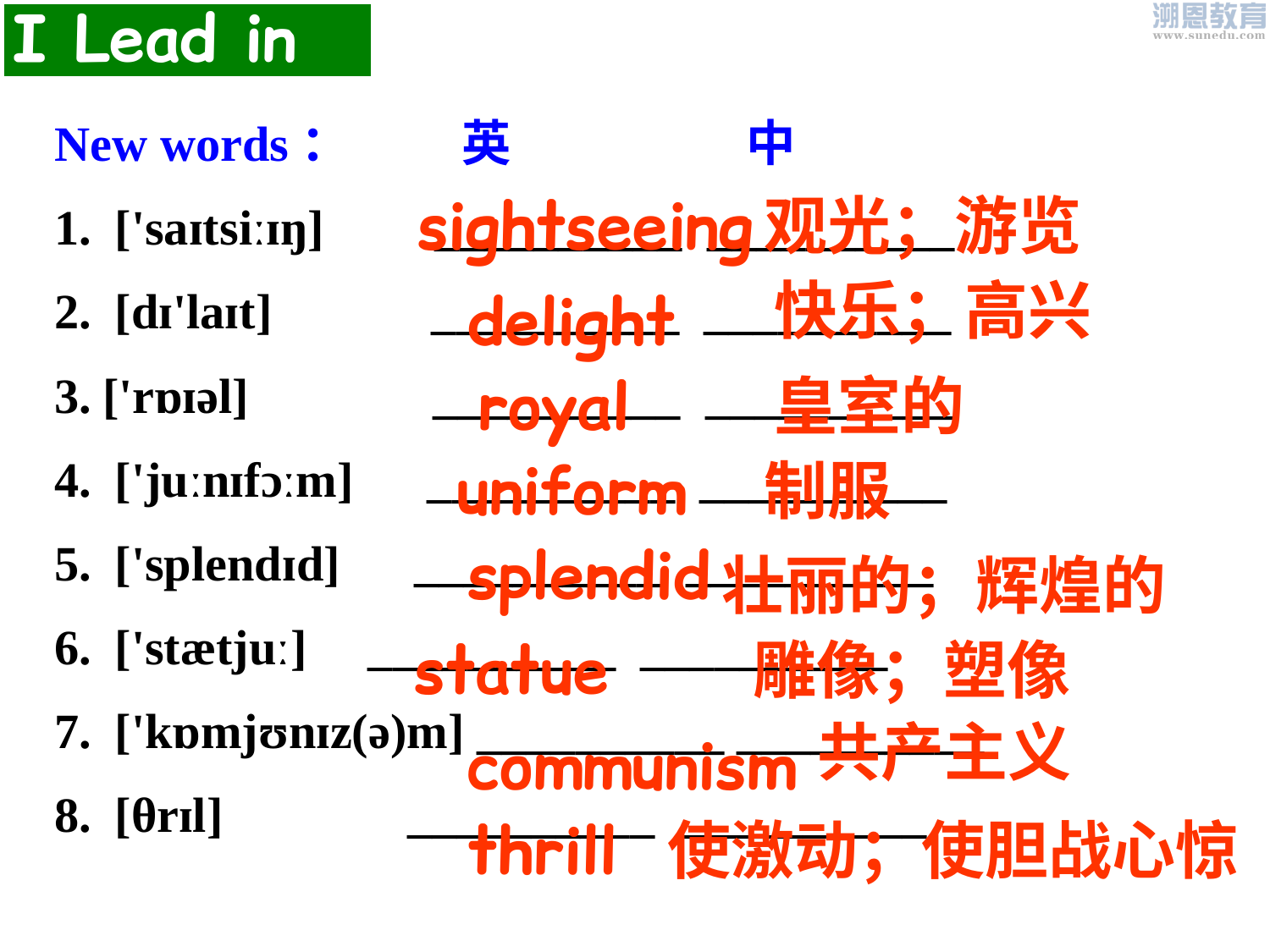

I Lead in
New words：          英                     中
 ['saɪtsiːɪŋ]         __________  __________
 [dɪ'laɪt]             __________  __________
['rɒɪəl]               __________  __________
 ['juːnɪfɔːm]      __________  __________
 ['splendɪd]      __________  __________
 ['stætjuː]     __________  __________
 ['kɒmjʊnɪz(ə)m] __________ __________
 [θrɪl]               __________  __________

sightseeing
观光；游览
快乐；高兴
delight
royal
皇室的
uniform
制服
splendid
壮丽的；辉煌的
statue
雕像；塑像
共产主义
communism
thrill
使激动；使胆战心惊